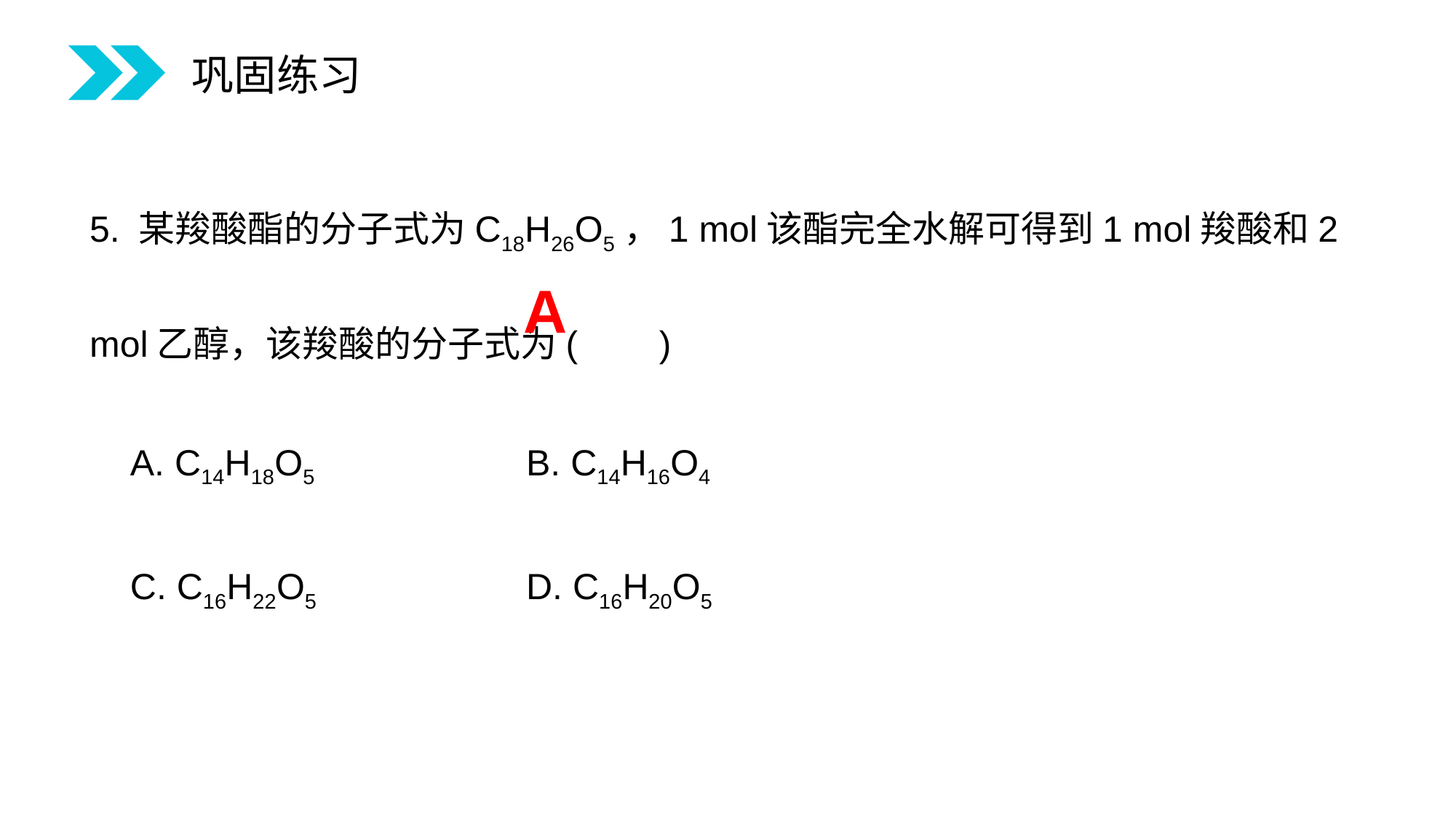

巩固练习
5. 某羧酸酯的分子式为C18H26O5，1 mol该酯完全水解可得到1 mol羧酸和2 mol乙醇，该羧酸的分子式为(        )
    A. C14H18O5		B. C14H16O4
    C. C16H22O5 		D. C16H20O5
A